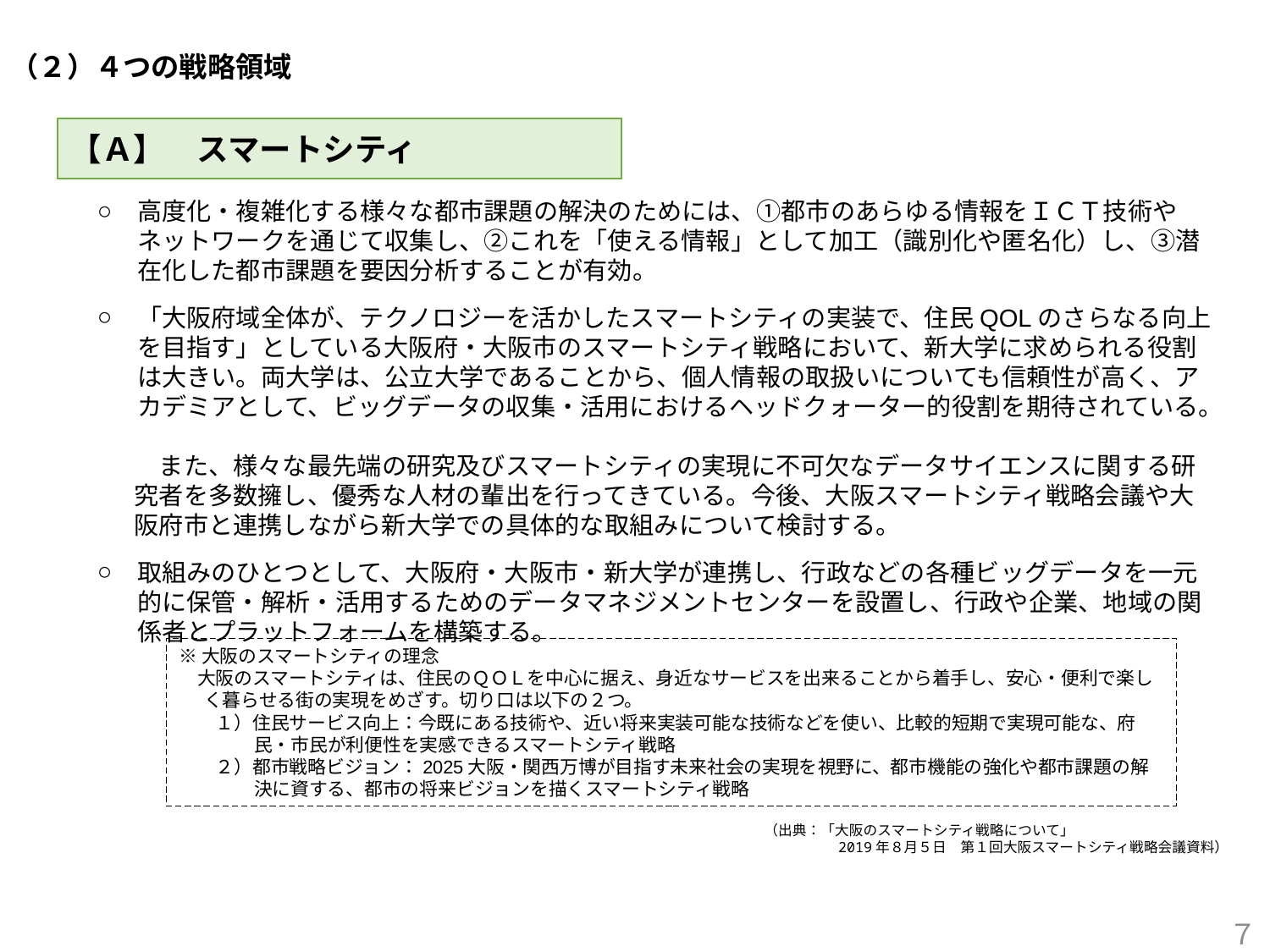

（２）４つの戦略領域
【Ａ】　スマートシティ
高度化・複雑化する様々な都市課題の解決のためには、①都市のあらゆる情報をＩＣＴ技術やネットワークを通じて収集し、②これを「使える情報」として加工（識別化や匿名化）し、③潜在化した都市課題を要因分析することが有効。
「大阪府域全体が、テクノロジーを活かしたスマートシティの実装で、住民QOLのさらなる向上を目指す」としている大阪府・大阪市のスマートシティ戦略において、新大学に求められる役割は大きい。両大学は、公立大学であることから、個人情報の取扱いについても信頼性が高く、アカデミアとして、ビッグデータの収集・活用におけるヘッドクォーター的役割を期待されている。
　また、様々な最先端の研究及びスマートシティの実現に不可欠なデータサイエンスに関する研究者を多数擁し、優秀な人材の輩出を行ってきている。今後、大阪スマートシティ戦略会議や大阪府市と連携しながら新大学での具体的な取組みについて検討する。
取組みのひとつとして、大阪府・大阪市・新大学が連携し、行政などの各種ビッグデータを一元的に保管・解析・活用するためのデータマネジメントセンターを設置し、行政や企業、地域の関係者とプラットフォームを構築する。
※大阪のスマートシティの理念
　大阪のスマートシティは、住民のＱＯＬを中心に据え、身近なサービスを出来ることから着手し、安心・便利で楽しく暮らせる街の実現をめざす。切り口は以下の２つ。
　　１）住民サービス向上：今既にある技術や、近い将来実装可能な技術などを使い、比較的短期で実現可能な、府民・市民が利便性を実感できるスマートシティ戦略
　　２）都市戦略ビジョン：2025大阪・関西万博が目指す未来社会の実現を視野に、都市機能の強化や都市課題の解決に資する、都市の将来ビジョンを描くスマートシティ戦略
（出典：「大阪のスマートシティ戦略について」
　　　　　2019年８月５日　第１回大阪スマートシティ戦略会議資料）
７